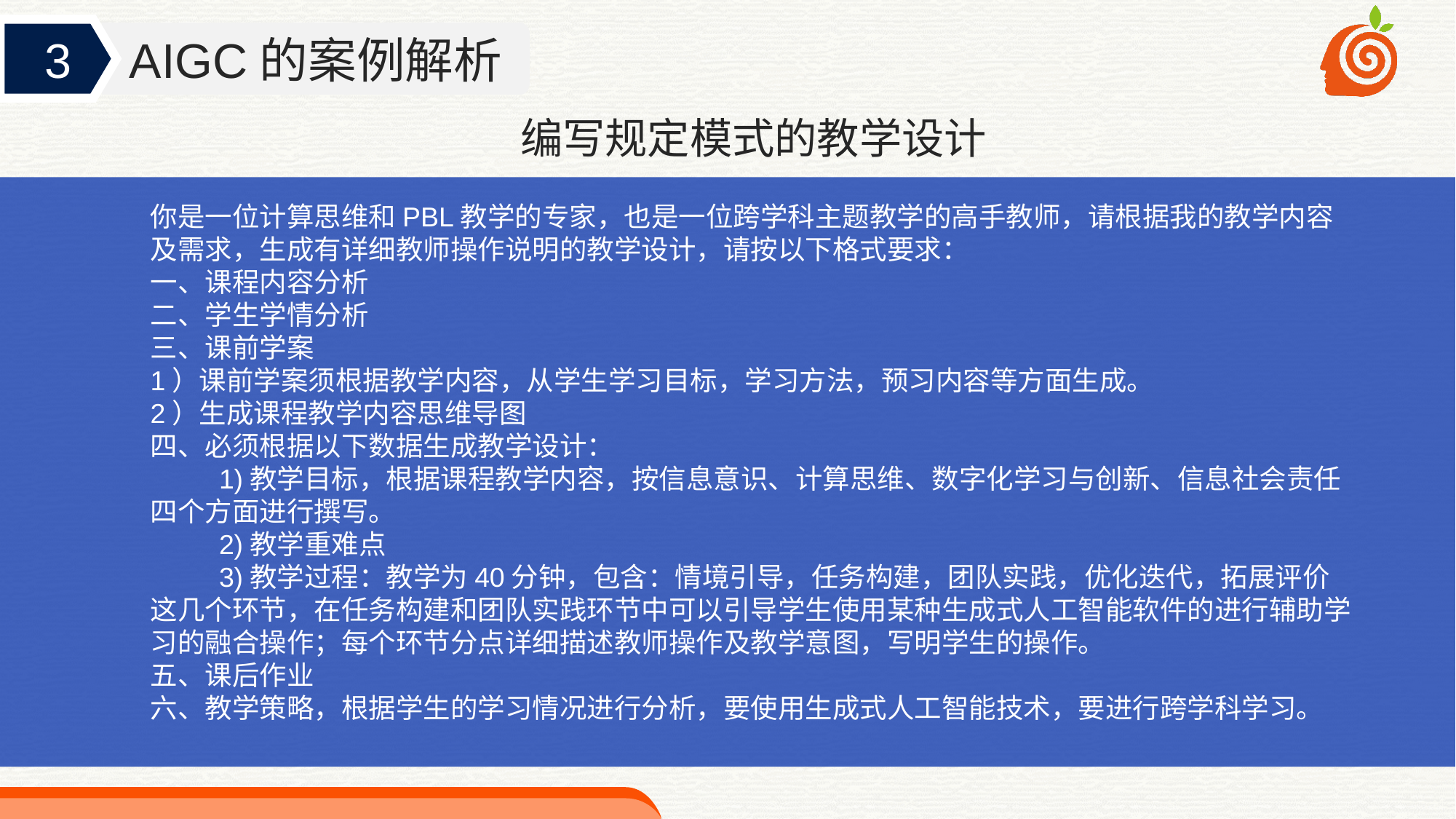

编写规定模式的教学设计

你是一位计算思维和PBL教学的专家，也是一位跨学科主题教学的高手教师，请根据我的教学内容及需求，生成有详细教师操作说明的教学设计，请按以下格式要求：
一、课程内容分析
二、学生学情分析
三、课前学案
1）课前学案须根据教学内容，从学生学习目标，学习方法，预习内容等方面生成。
2）生成课程教学内容思维导图
四、必须根据以下数据生成教学设计：
         1)教学目标，根据课程教学内容，按信息意识、计算思维、数字化学习与创新、信息社会责任四个方面进行撰写。
         2)教学重难点
         3)教学过程：教学为40分钟，包含：情境引导，任务构建，团队实践，优化迭代，拓展评价这几个环节，在任务构建和团队实践环节中可以引导学生使用某种生成式人工智能软件的进行辅助学习的融合操作；每个环节分点详细描述教师操作及教学意图，写明学生的操作。
五、课后作业
六、教学策略，根据学生的学习情况进行分析，要使用生成式人工智能技术，要进行跨学科学习。